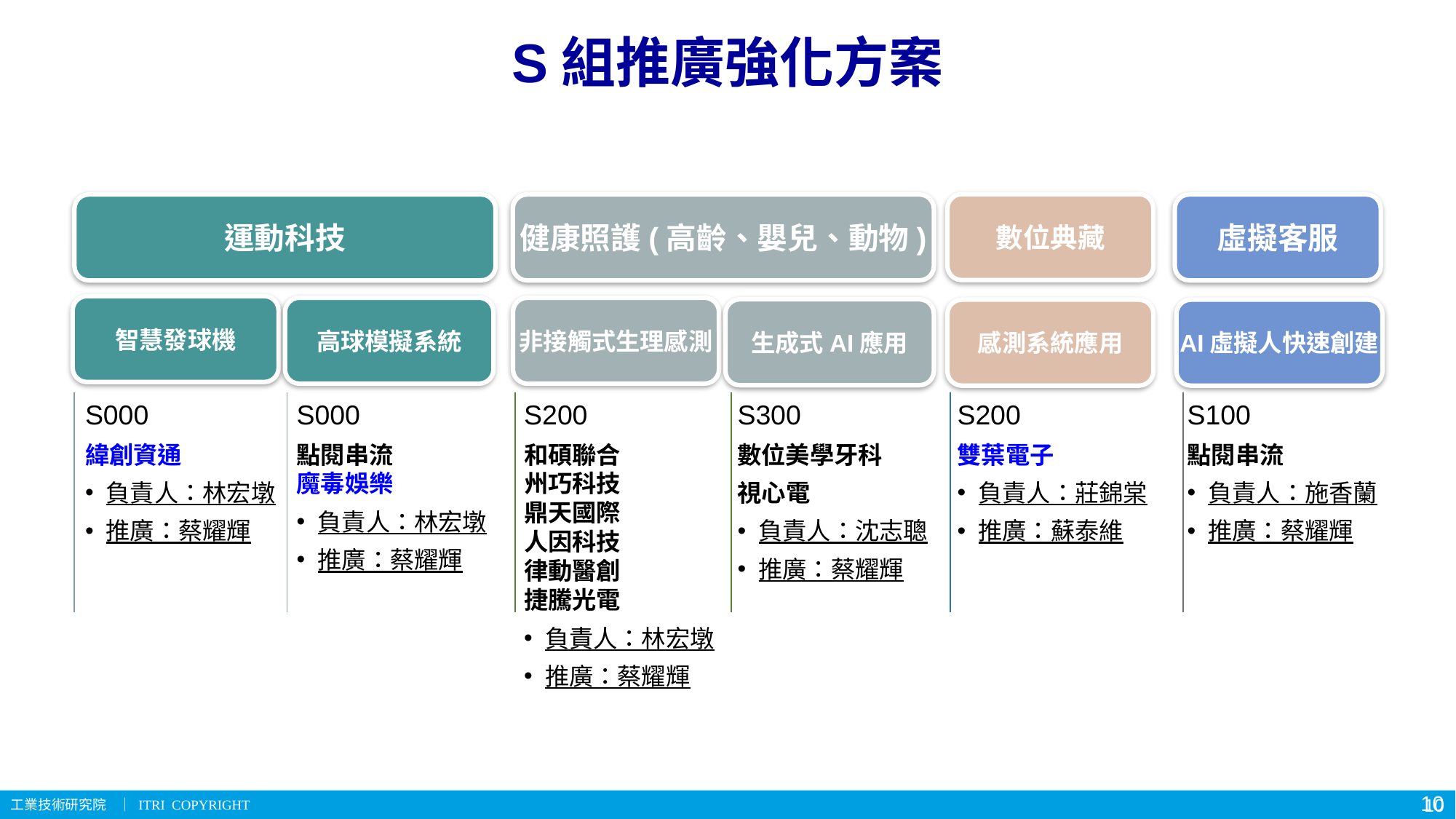

S組推廣強化方案
數位典藏
運動科技
健康照護(高齡、嬰兒、動物)
虛擬客服
智慧發球機
高球模擬系統
非接觸式生理感測
生成式AI應用
感測系統應用
AI虛擬人快速創建
S000
緯創資通
負責人：林宏墩
推廣：蔡耀輝
S000
點閱串流
魔毒娛樂
負責人：林宏墩
推廣：蔡耀輝
S200
和碩聯合
州巧科技
鼎天國際
人因科技
律動醫創
捷騰光電
負責人：林宏墩
推廣：蔡耀輝
S300
數位美學牙科
視心電
負責人：沈志聰
推廣：蔡耀輝
S200
雙葉電子
負責人：莊錦棠
推廣：蘇泰維
S100
點閱串流
負責人：施香蘭
推廣：蔡耀輝
10